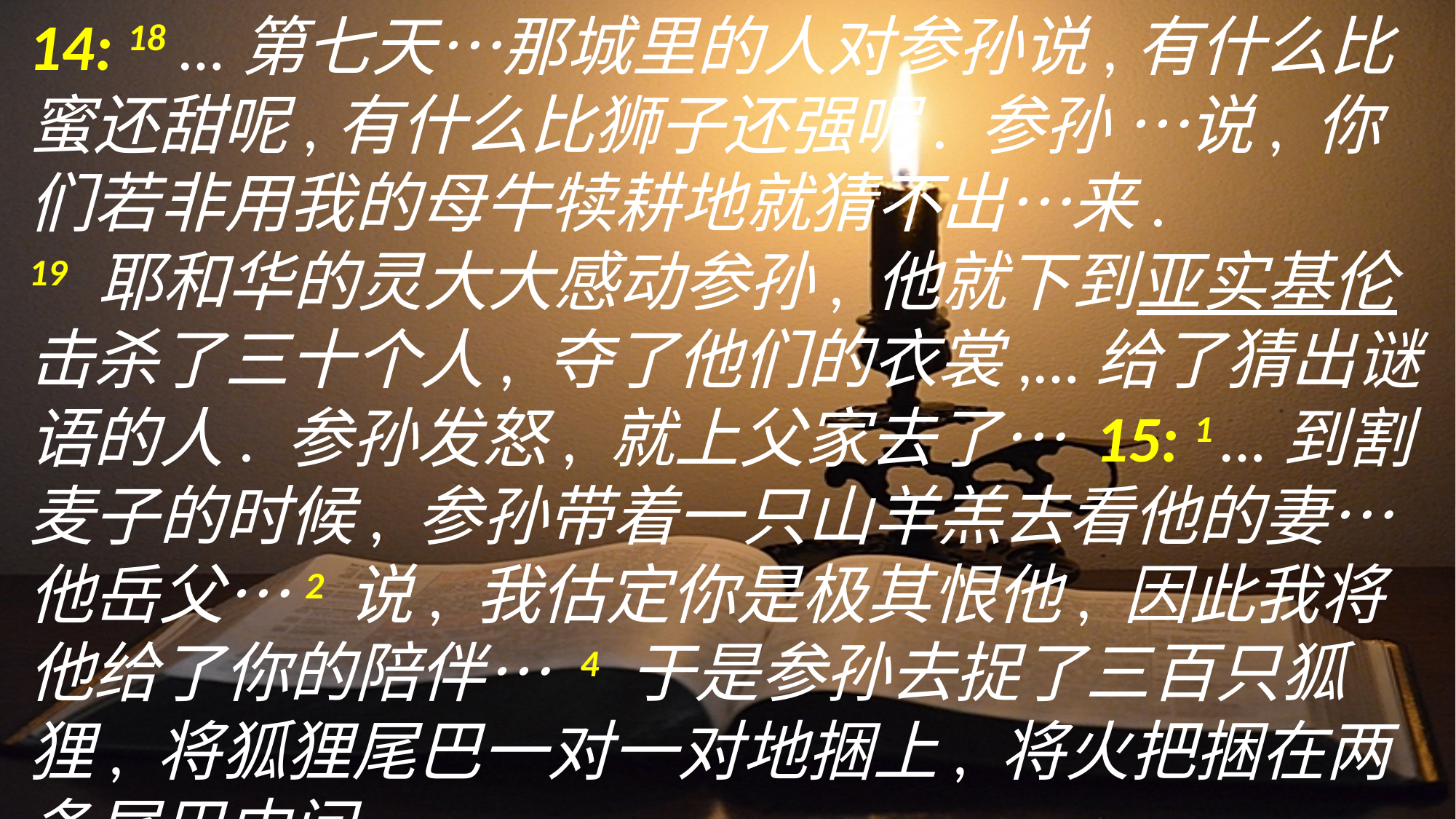

14: 18 …第七天…那城里的人对参孙说,有什么比蜜还甜呢,有什么比狮子还强呢. 参孙 …说, 你们若非用我的母牛犊耕地就猜不出…来.
19 耶和华的灵大大感动参孙, 他就下到亚实基伦击杀了三十个人, 夺了他们的衣裳,…给了猜出谜语的人. 参孙发怒, 就上父家去了… 15: 1 …到割麦子的时候, 参孙带着一只山羊羔去看他的妻… 他岳父…2 说, 我估定你是极其恨他, 因此我将他给了你的陪伴… 4 于是参孙去捉了三百只狐狸, 将狐狸尾巴一对一对地捆上, 将火把捆在两条尾巴中间,